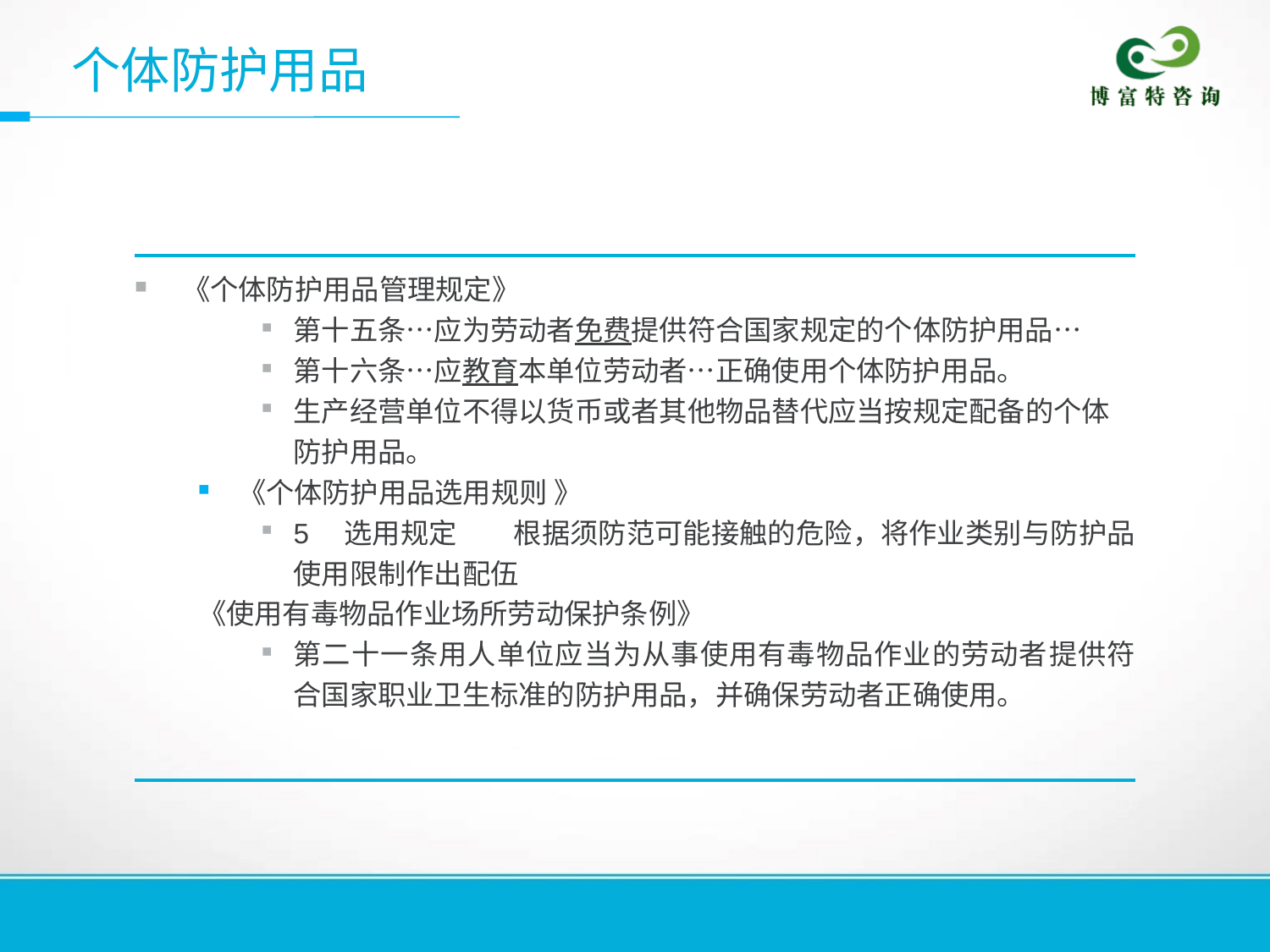

个体防护用品
《个体防护用品管理规定》
第十五条…应为劳动者免费提供符合国家规定的个体防护用品…
第十六条…应教育本单位劳动者…正确使用个体防护用品。
生产经营单位不得以货币或者其他物品替代应当按规定配备的个体防护用品。
《个体防护用品选用规则 》
5　选用规定　　根据须防范可能接触的危险，将作业类别与防护品使用限制作出配伍
《使用有毒物品作业场所劳动保护条例》
第二十一条用人单位应当为从事使用有毒物品作业的劳动者提供符合国家职业卫生标准的防护用品，并确保劳动者正确使用。